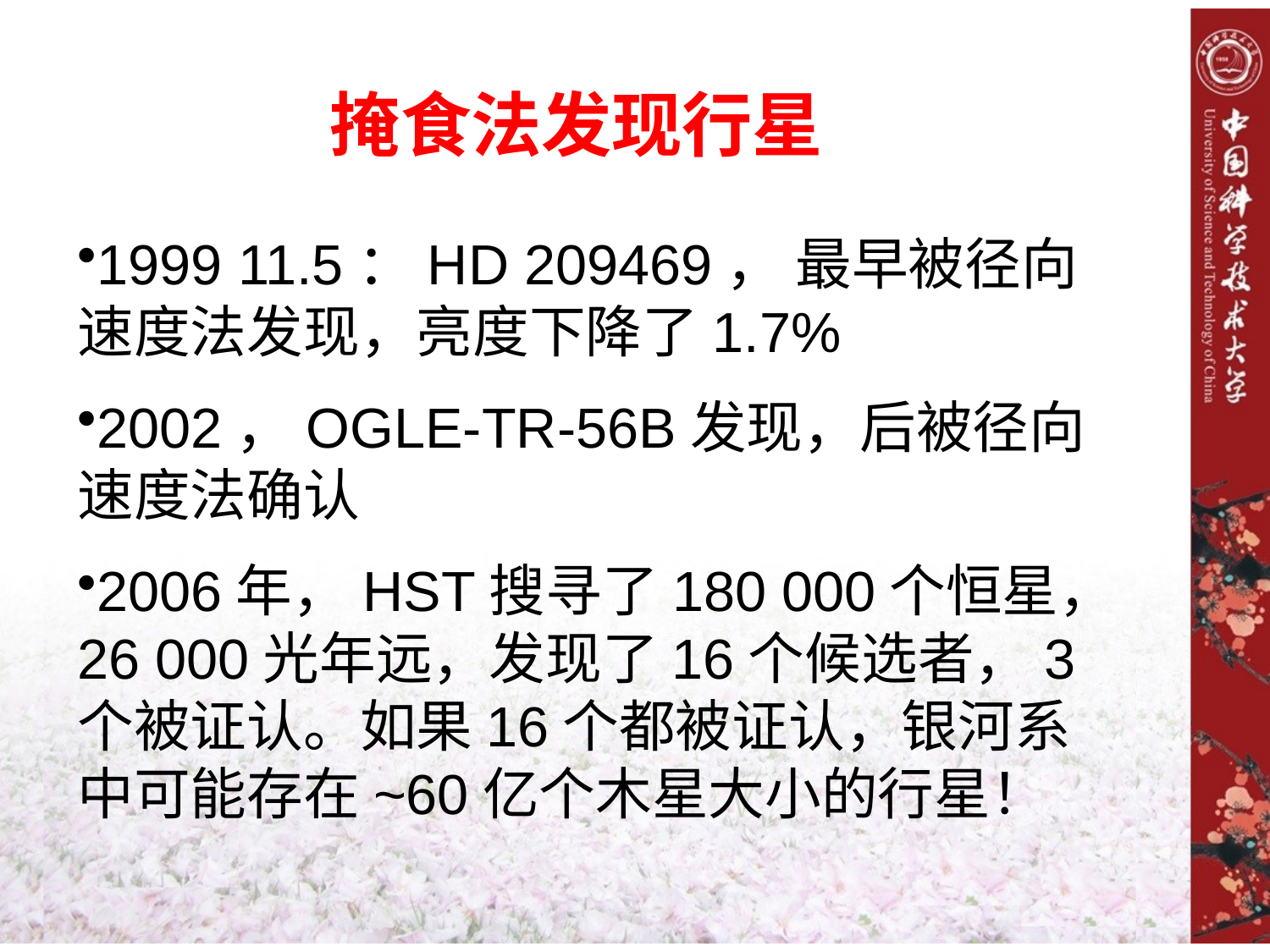

掩食法发现行星
1999 11.5：HD 209469， 最早被径向速度法发现，亮度下降了1.7%
2002，OGLE-TR-56B发现，后被径向速度法确认
2006年，HST搜寻了180 000个恒星，26 000光年远，发现了16个候选者，3个被证认。如果16个都被证认，银河系中可能存在~60亿个木星大小的行星！